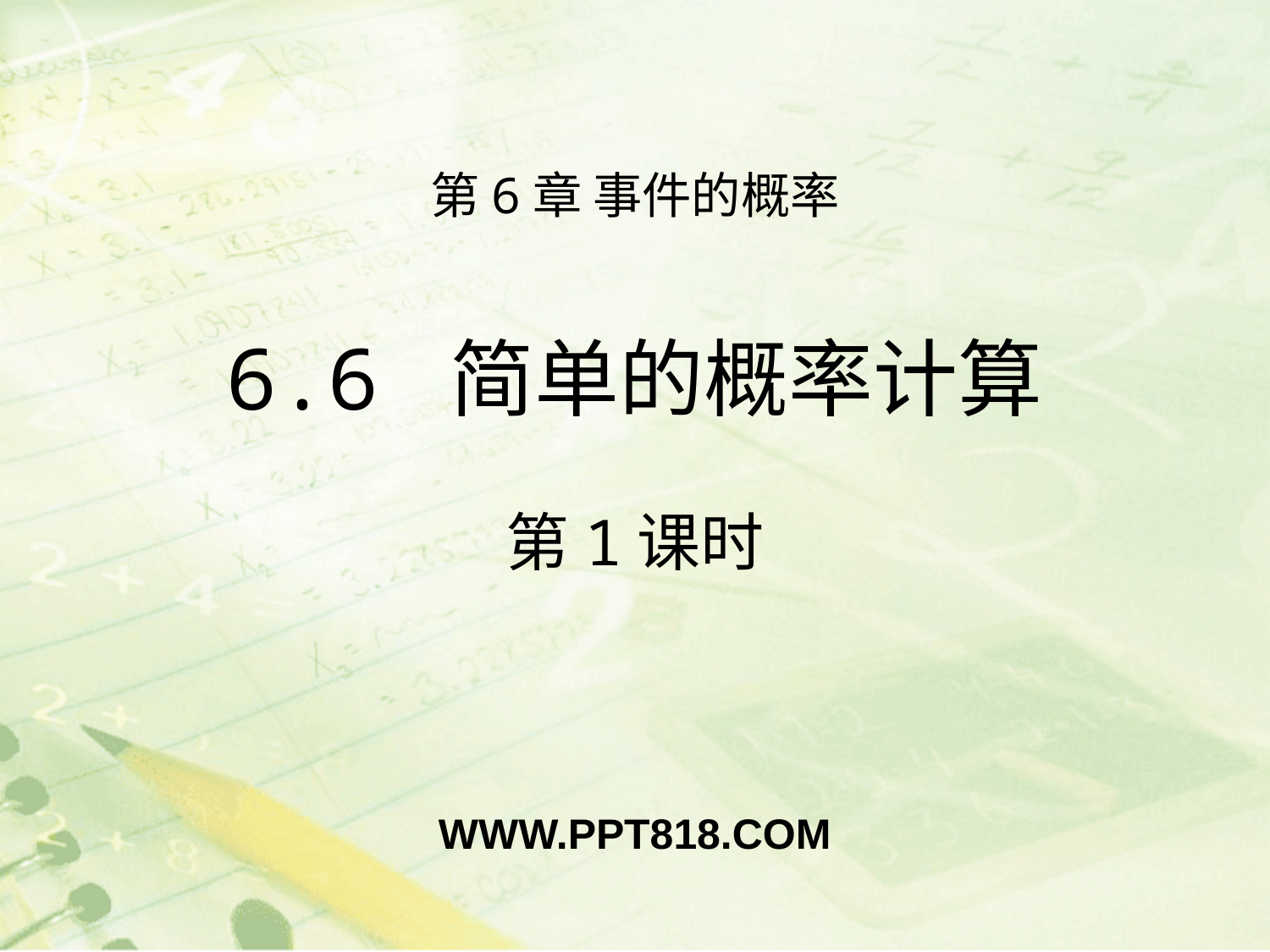

# 第6章 事件的概率
6.6 简单的概率计算
第1课时
WWW.PPT818.COM